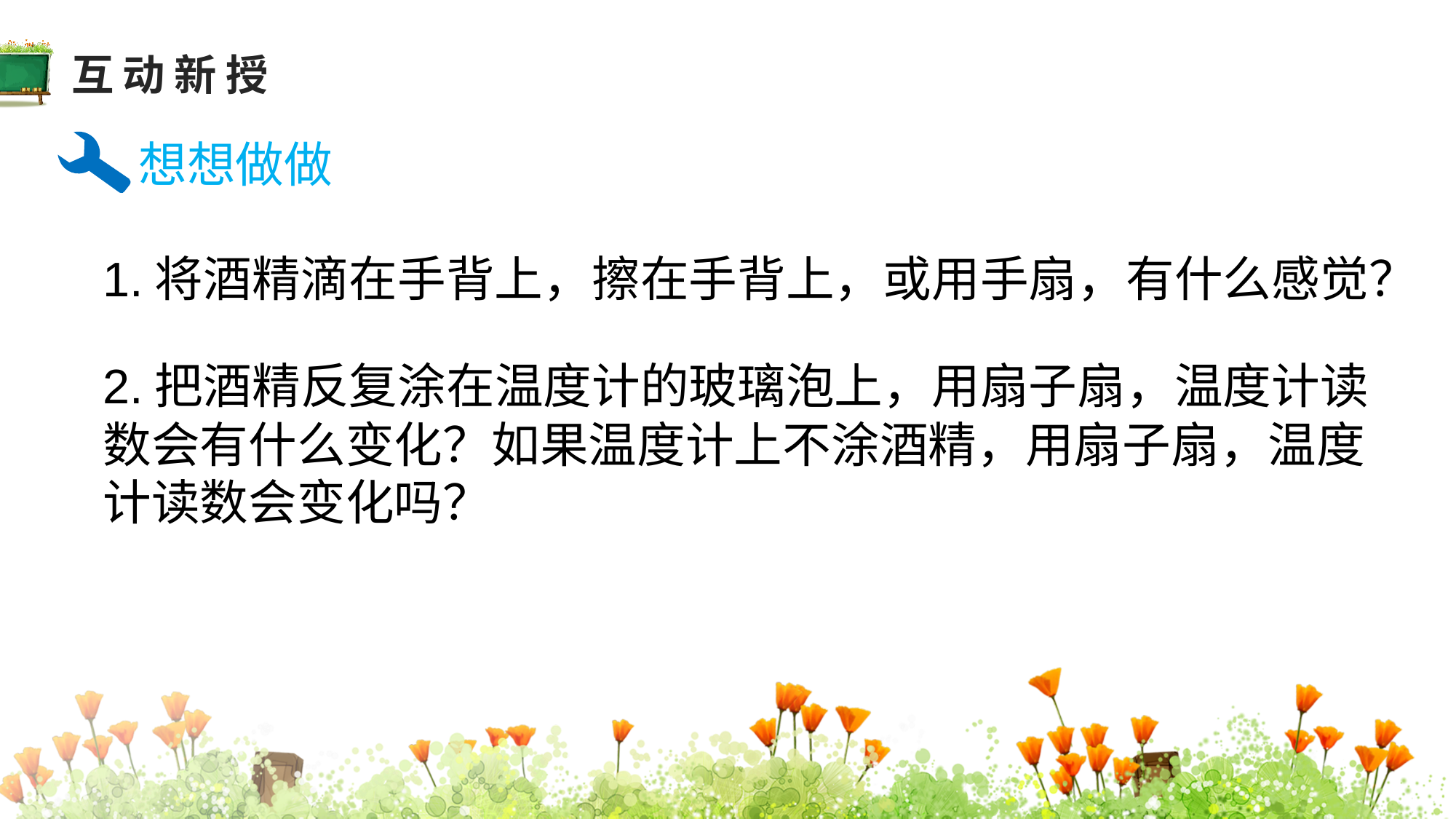

互动新授
想想做做

1.将酒精滴在手背上，擦在手背上，或用手扇，有什么感觉？
2.把酒精反复涂在温度计的玻璃泡上，用扇子扇，温度计读数会有什么变化？如果温度计上不涂酒精，用扇子扇，温度计读数会变化吗？